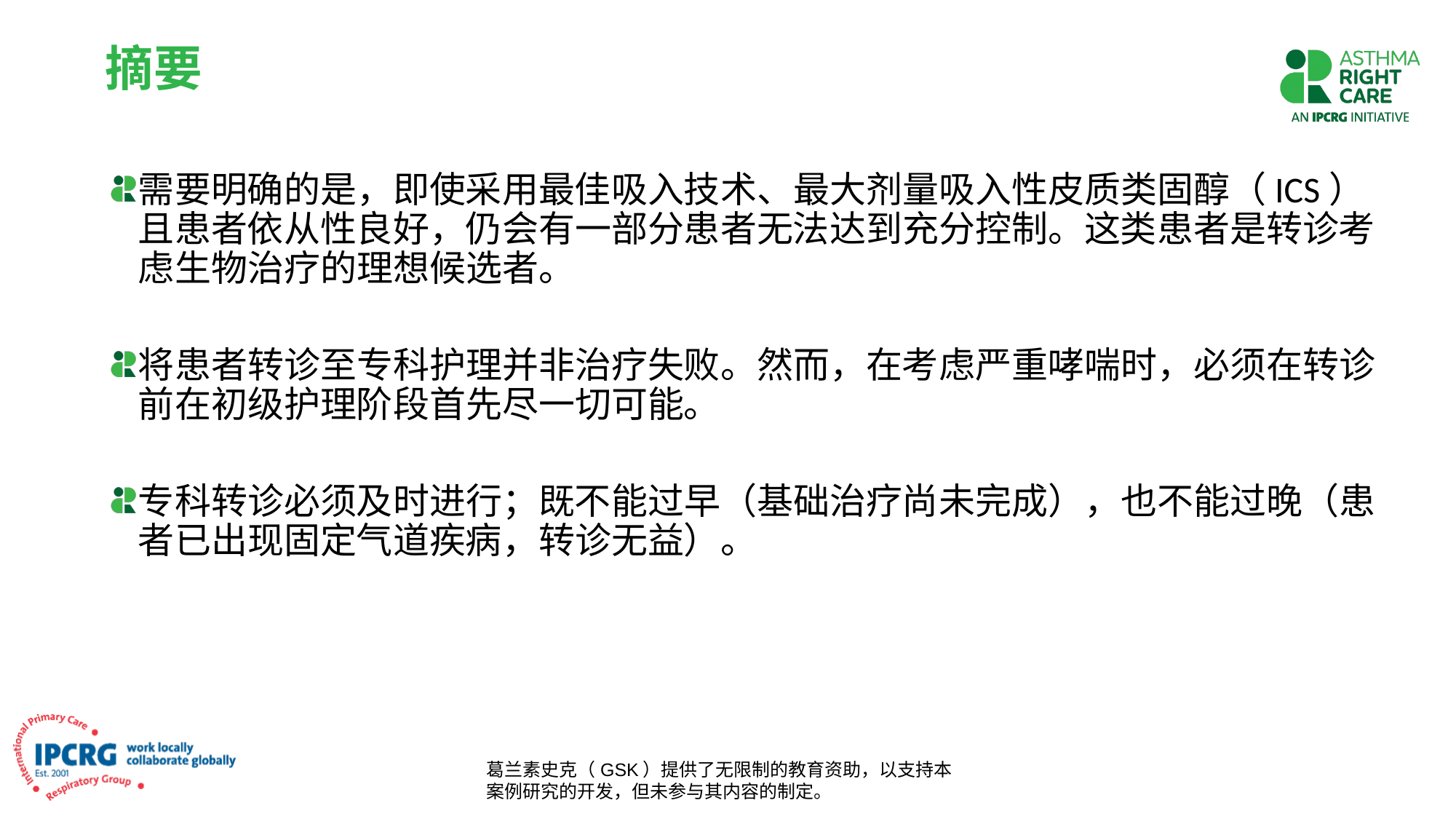

# 摘要
需要明确的是，即使采用最佳吸入技术、最大剂量吸入性皮质类固醇（ICS）且患者依从性良好，仍会有一部分患者无法达到充分控制。这类患者是转诊考虑生物治疗的理想候选者。

将患者转诊至专科护理并非治疗失败。然而，在考虑严重哮喘时，必须在转诊前在初级护理阶段首先尽一切可能。

专科转诊必须及时进行；既不能过早（基础治疗尚未完成），也不能过晚（患者已出现固定气道疾病，转诊无益）。